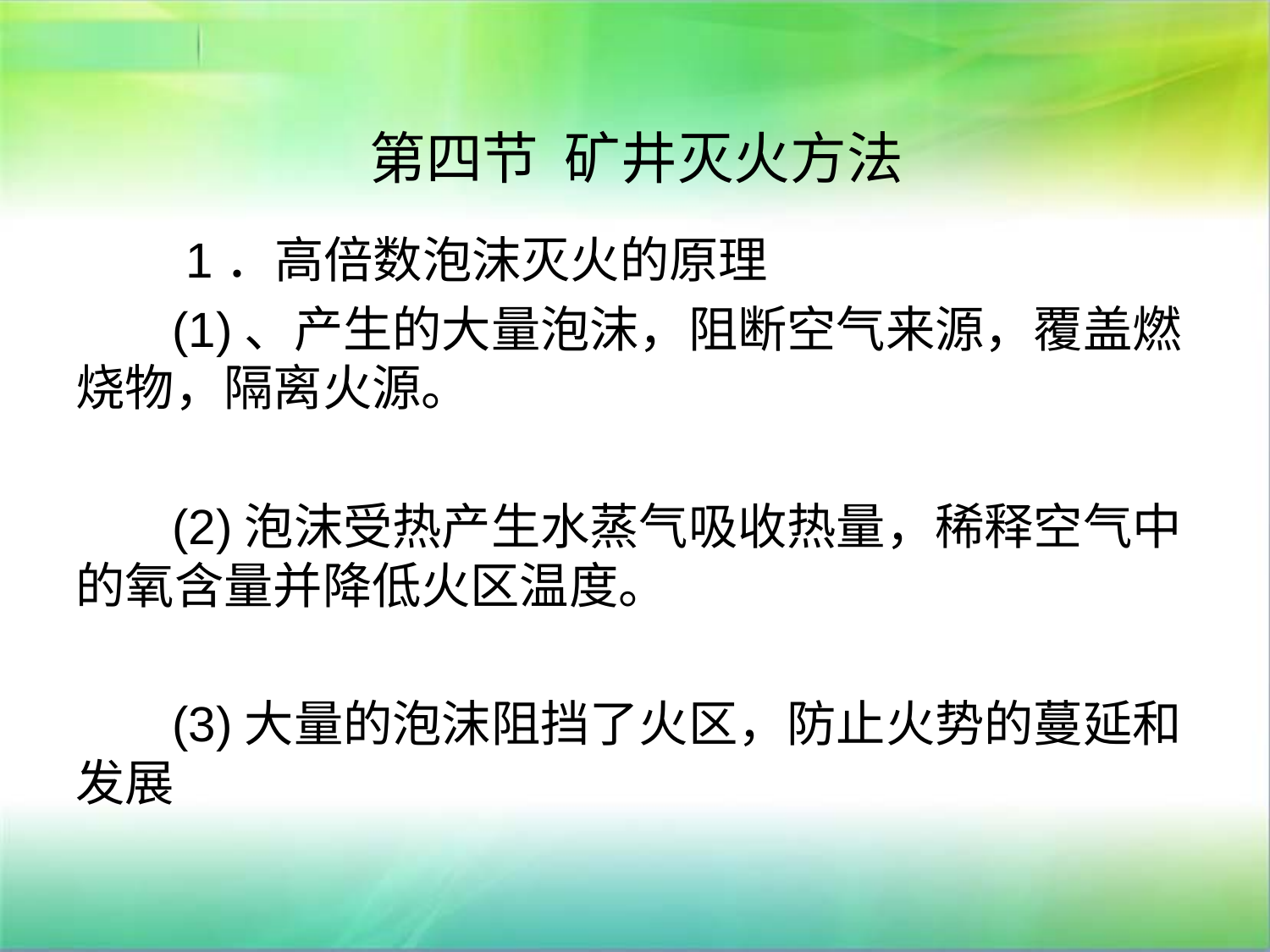

# 第四节  矿井灭火方法
        1．高倍数泡沫灭火的原理
       (1)、产生的大量泡沫，阻断空气来源，覆盖燃烧物，隔离火源。

       (2)泡沫受热产生水蒸气吸收热量，稀释空气中的氧含量并降低火区温度。

       (3)大量的泡沫阻挡了火区，防止火势的蔓延和发展